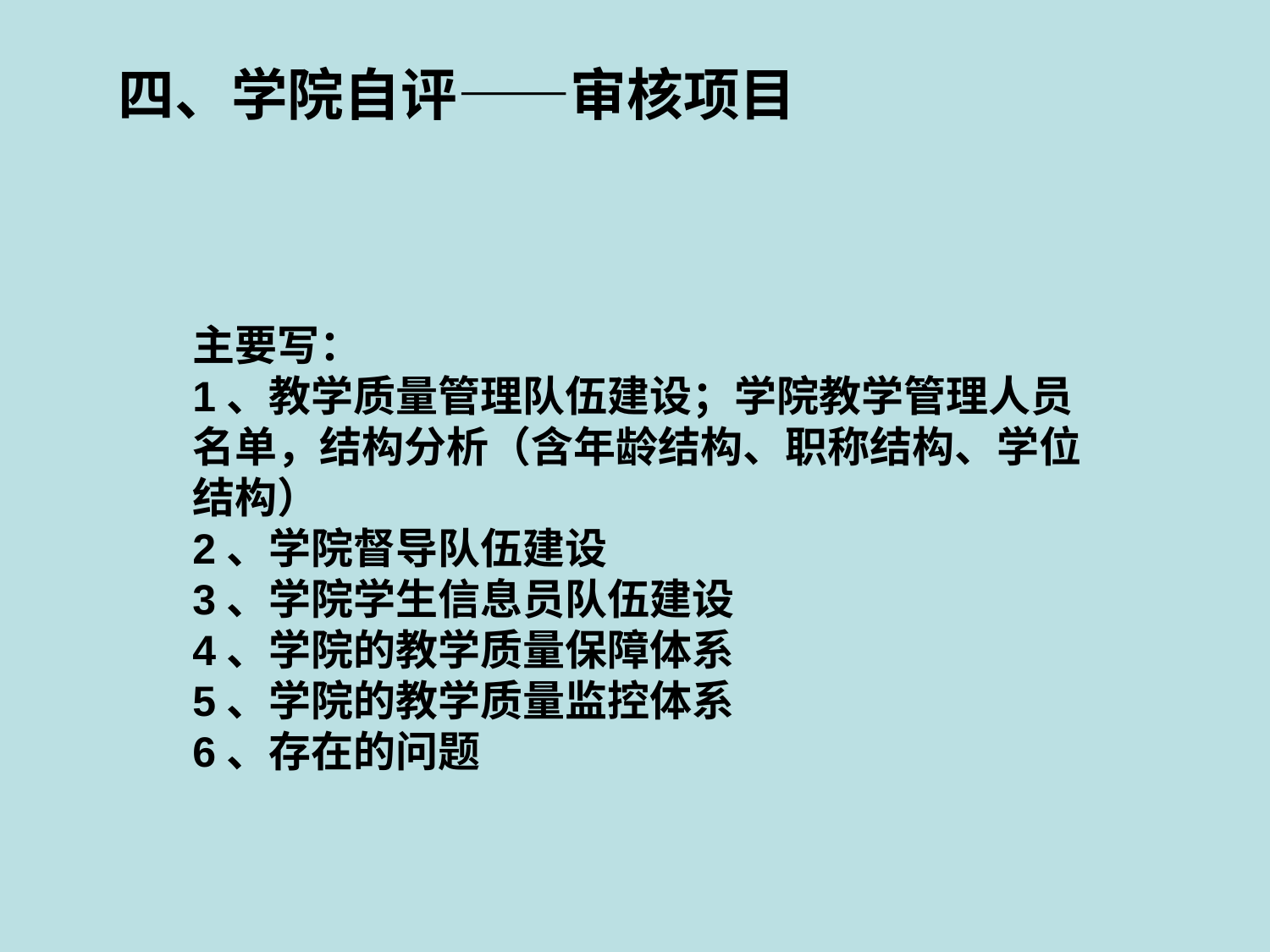

四、学院自评——审核项目
主要写：
1、教学质量管理队伍建设；学院教学管理人员名单，结构分析（含年龄结构、职称结构、学位结构）
2、学院督导队伍建设
3、学院学生信息员队伍建设
4、学院的教学质量保障体系
5、学院的教学质量监控体系
6、存在的问题